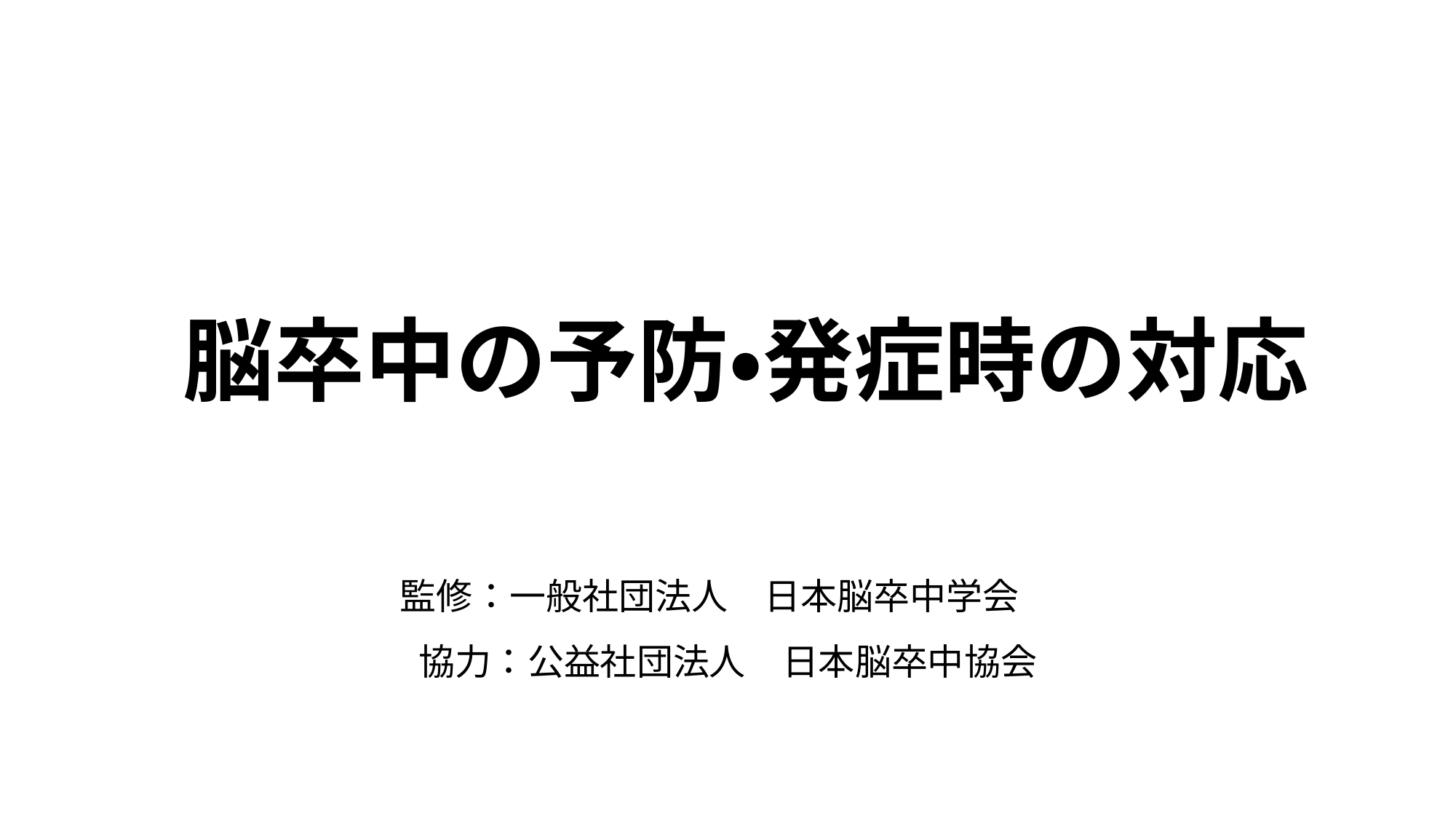

# 脳卒中の予防・発症時の対応
監修：一般社団法人　日本脳卒中学会
協力：公益社団法人　日本脳卒中協会